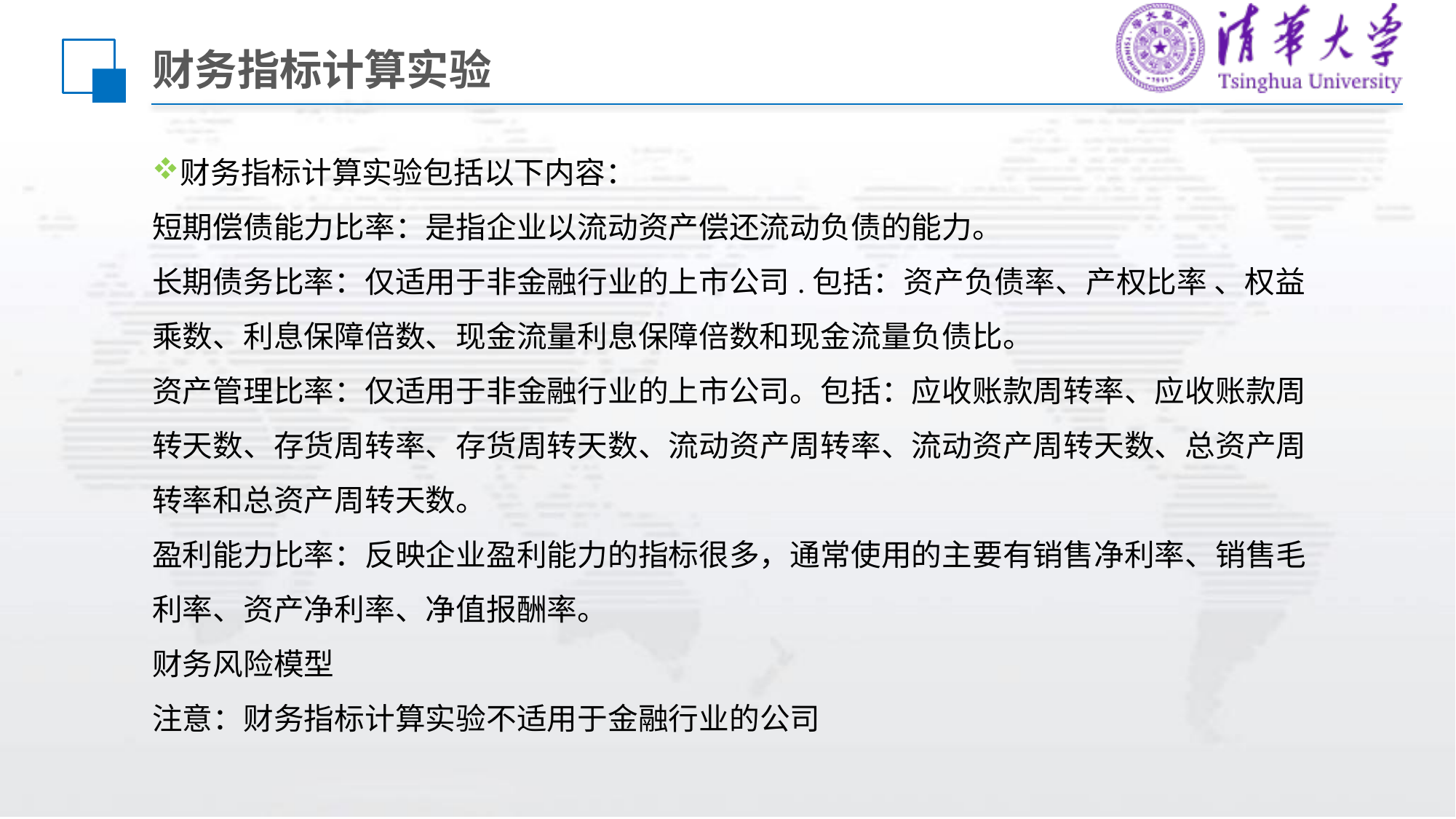

# 财务指标计算实验
财务指标计算实验包括以下内容：
短期偿债能力比率：是指企业以流动资产偿还流动负债的能力。
长期债务比率：仅适用于非金融行业的上市公司.包括：资产负债率、产权比率 、权益乘数、利息保障倍数、现金流量利息保障倍数和现金流量负债比。
资产管理比率：仅适用于非金融行业的上市公司。包括：应收账款周转率、应收账款周转天数、存货周转率、存货周转天数、流动资产周转率、流动资产周转天数、总资产周转率和总资产周转天数。
盈利能力比率：反映企业盈利能力的指标很多，通常使用的主要有销售净利率、销售毛利率、资产净利率、净值报酬率。
财务风险模型
注意：财务指标计算实验不适用于金融行业的公司